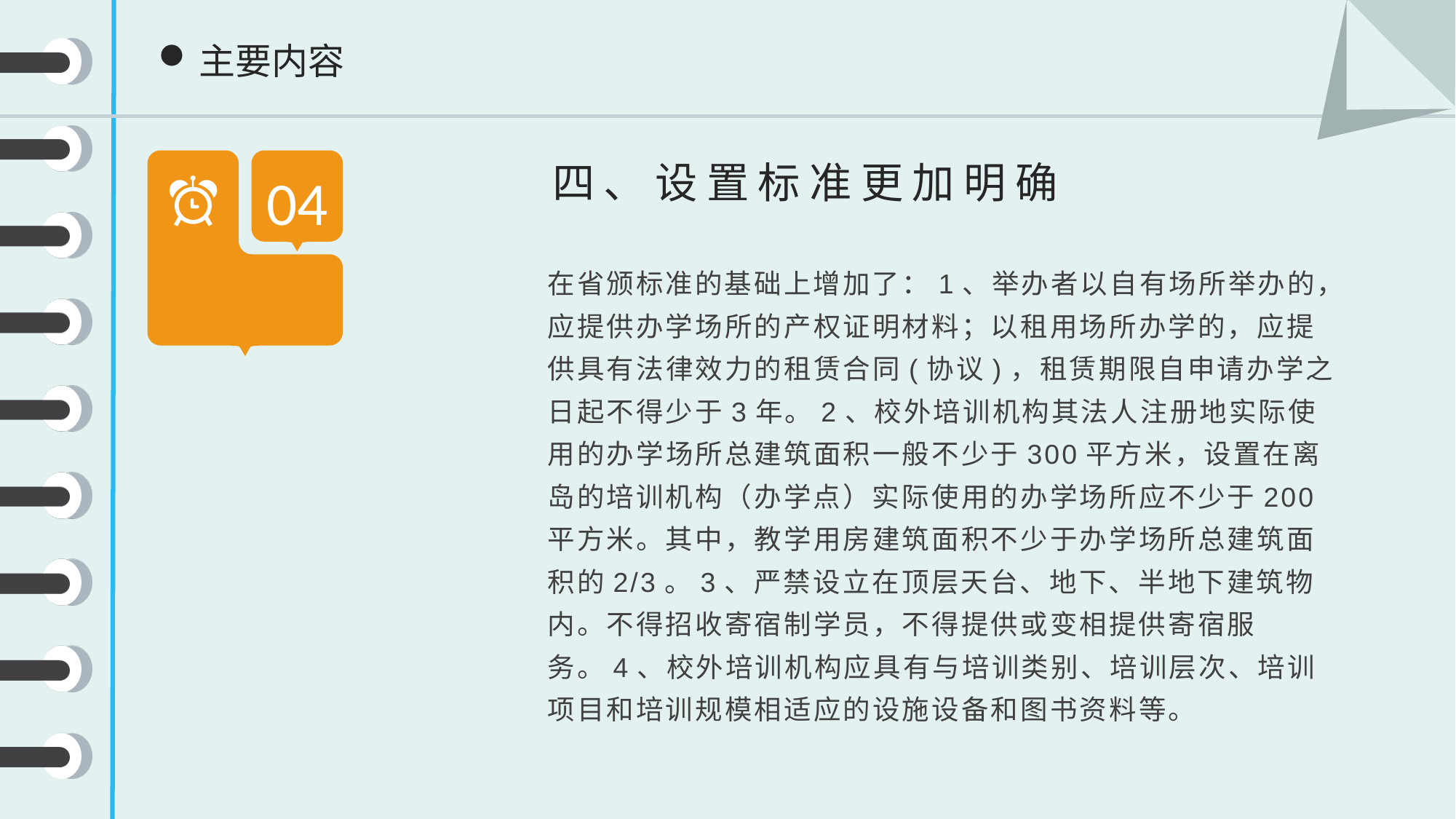

主要内容
四、设置标准更加明确

04

在省颁标准的基础上增加了：1、举办者以自有场所举办的，应提供办学场所的产权证明材料；以租用场所办学的，应提供具有法律效力的租赁合同(协议)，租赁期限自申请办学之日起不得少于3年。2、校外培训机构其法人注册地实际使用的办学场所总建筑面积一般不少于300平方米，设置在离岛的培训机构（办学点）实际使用的办学场所应不少于200平方米。其中，教学用房建筑面积不少于办学场所总建筑面积的2/3。3、严禁设立在顶层天台、地下、半地下建筑物内。不得招收寄宿制学员，不得提供或变相提供寄宿服务。4、校外培训机构应具有与培训类别、培训层次、培训项目和培训规模相适应的设施设备和图书资料等。